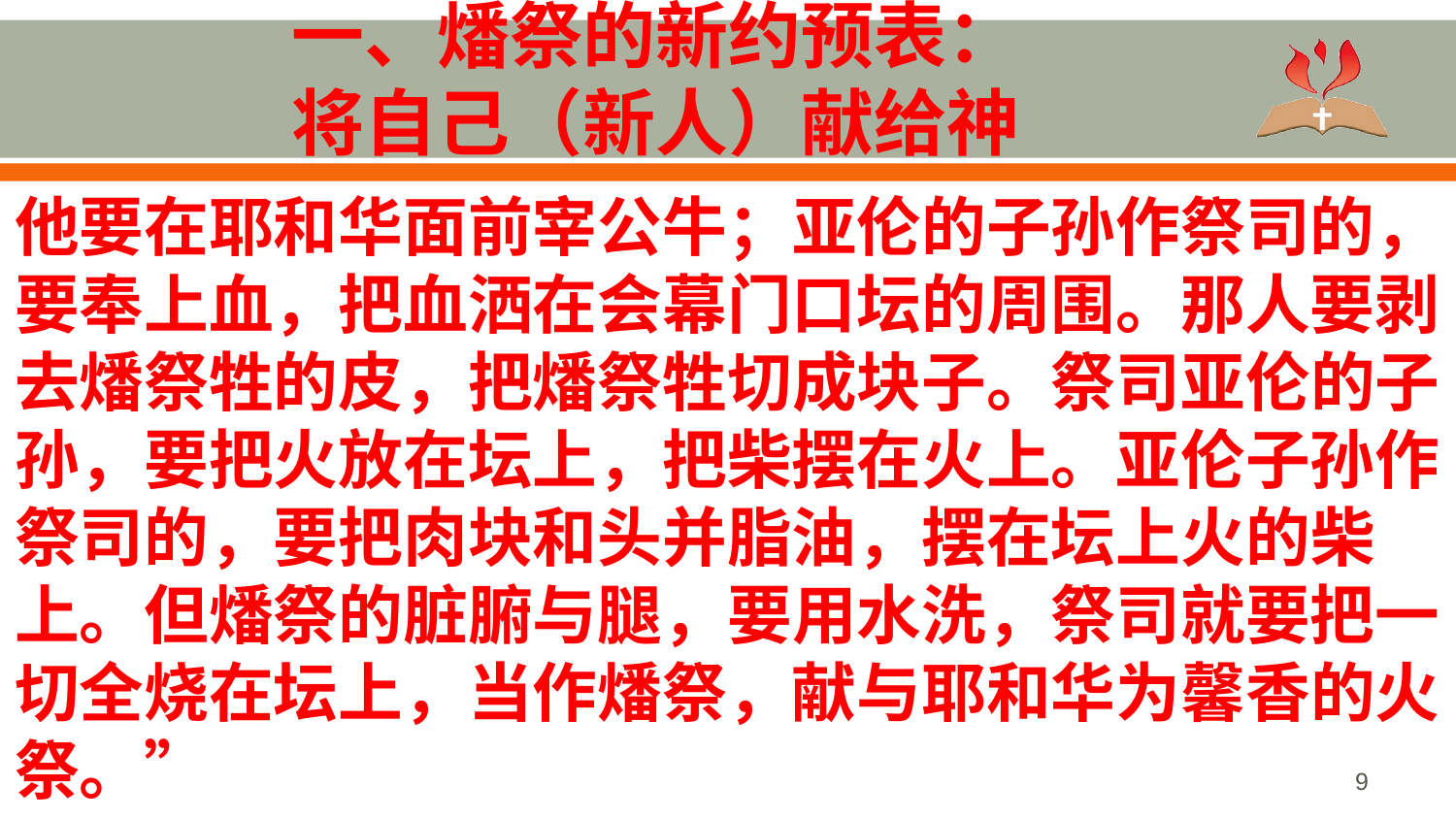

# 一、燔祭的新约预表： 将自己（新人）献给神
他要在耶和华面前宰公牛；亚伦的子孙作祭司的，要奉上血，把血洒在会幕门口坛的周围。那人要剥去燔祭牲的皮，把燔祭牲切成块子。祭司亚伦的子孙，要把火放在坛上，把柴摆在火上。亚伦子孙作祭司的，要把肉块和头并脂油，摆在坛上火的柴上。但燔祭的脏腑与腿，要用水洗，祭司就要把一切全烧在坛上，当作燔祭，献与耶和华为馨香的火祭。”

9